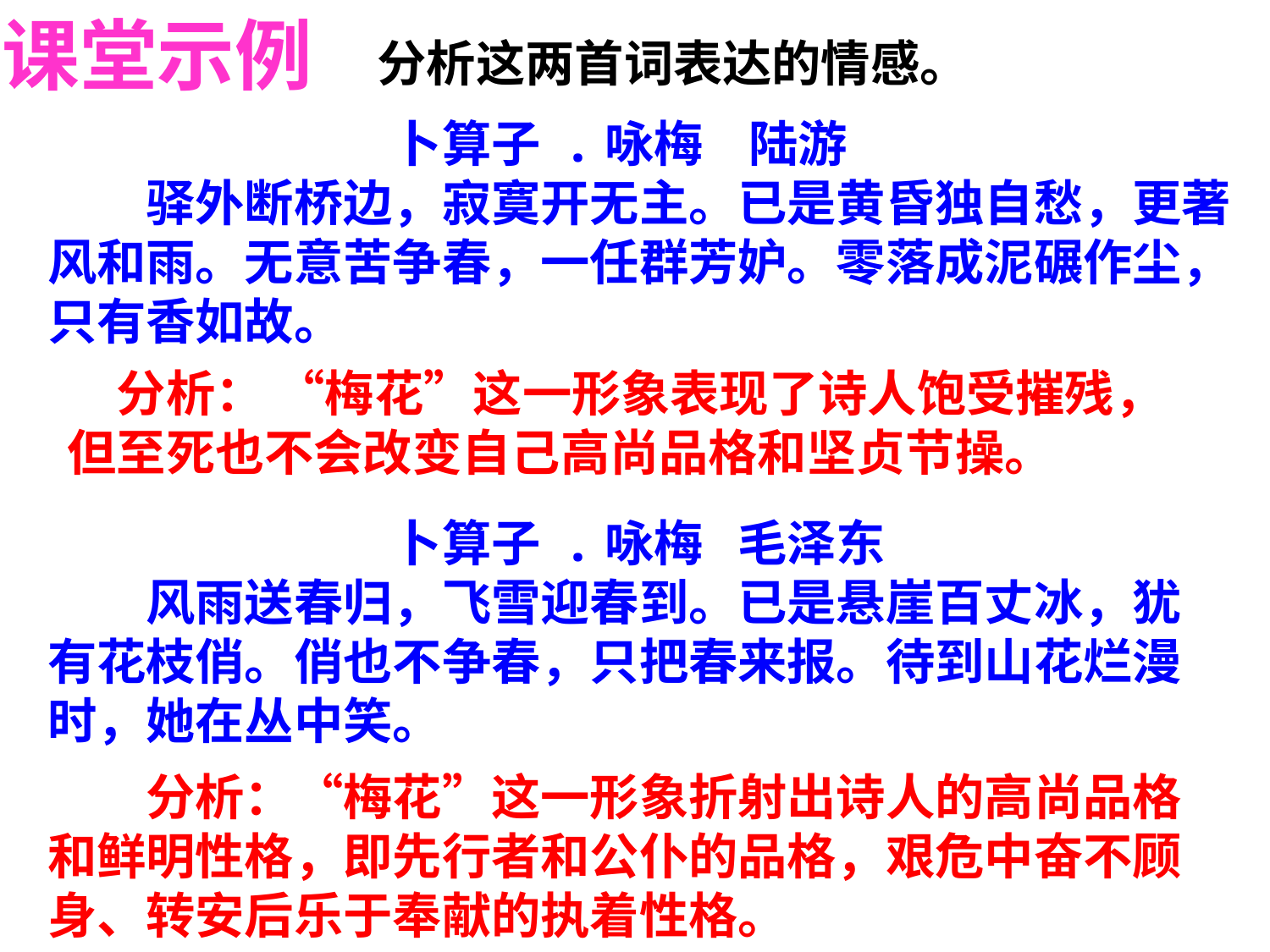

#
课堂示例
分析这两首词表达的情感。
　　　　　　　卜算子 .咏梅    陆游
　　驿外断桥边，寂寞开无主。已是黄昏独自愁，更著风和雨。无意苦争春，一任群芳妒。零落成泥碾作尘，只有香如故。
　分析： “梅花”这一形象表现了诗人饱受摧残，但至死也不会改变自己高尚品格和坚贞节操。

　　　　　　　卜算子 .咏梅   毛泽东
　　风雨送春归，飞雪迎春到。已是悬崖百丈冰，犹有花枝俏。俏也不争春，只把春来报。待到山花烂漫时，她在丛中笑。
　　分析：“梅花”这一形象折射出诗人的高尚品格和鲜明性格，即先行者和公仆的品格，艰危中奋不顾身、转安后乐于奉献的执着性格。